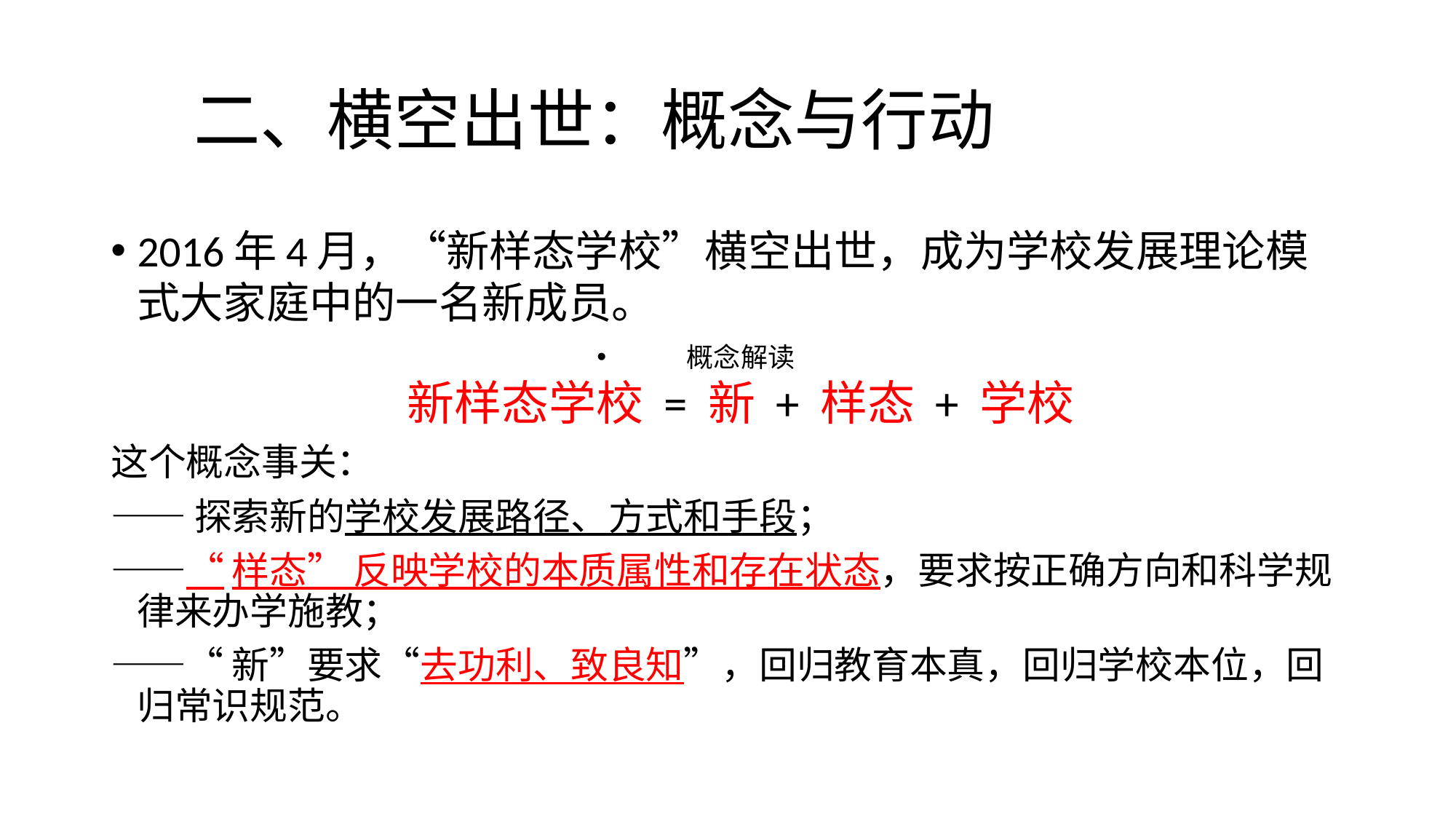

# 二、横空出世：概念与行动
2016年4月，“新样态学校”横空出世，成为学校发展理论模式大家庭中的一名新成员。
概念解读
新样态学校 = 新 + 样态 + 学校
这个概念事关：
——探索新的学校发展路径、方式和手段；
——“样态” 反映学校的本质属性和存在状态，要求按正确方向和科学规律来办学施教；
——“新”要求“去功利、致良知”，回归教育本真，回归学校本位，回归常识规范。